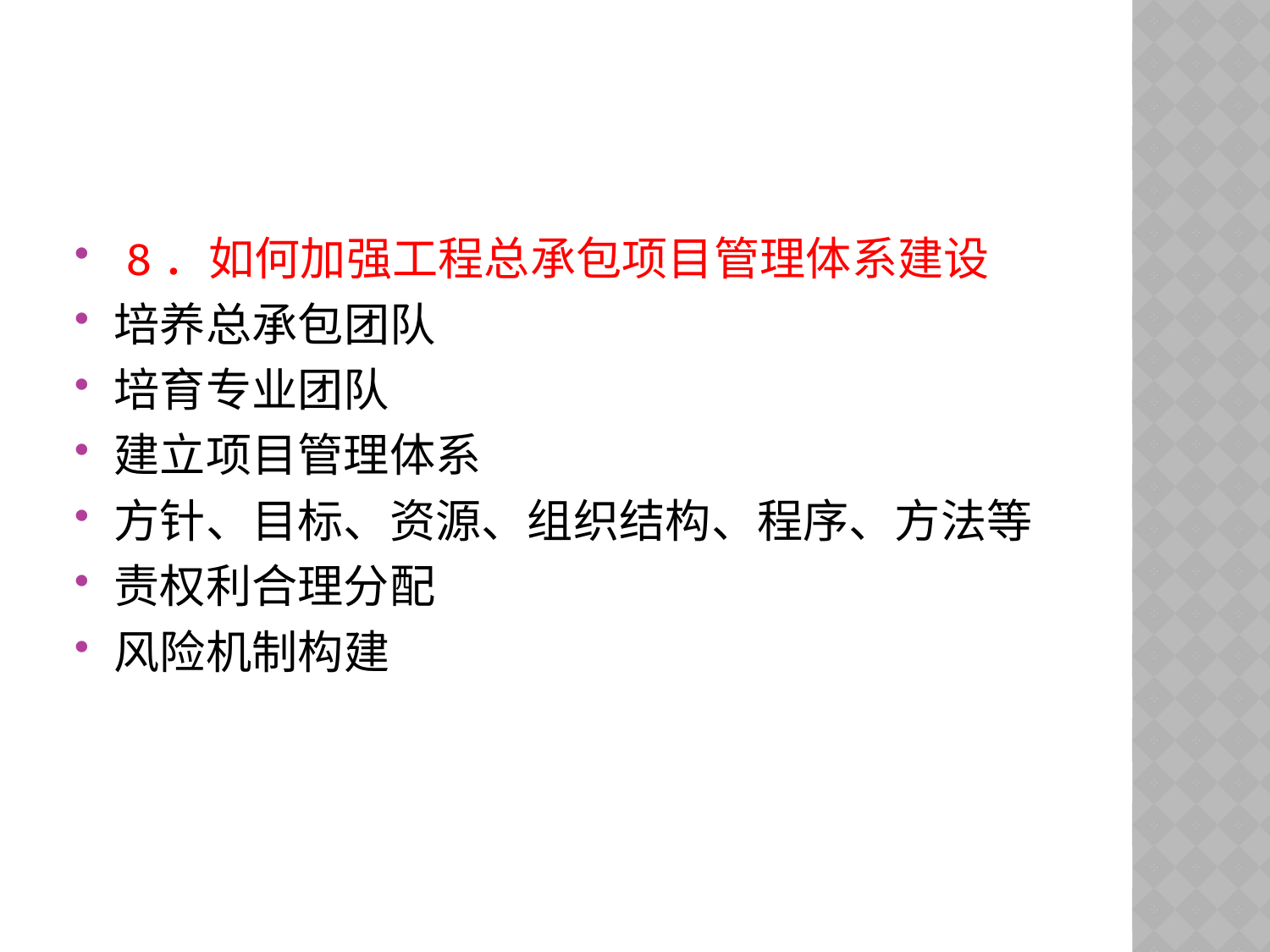

#
 8．如何加强工程总承包项目管理体系建设
培养总承包团队
培育专业团队
建立项目管理体系
方针、目标、资源、组织结构、程序、方法等
责权利合理分配
风险机制构建